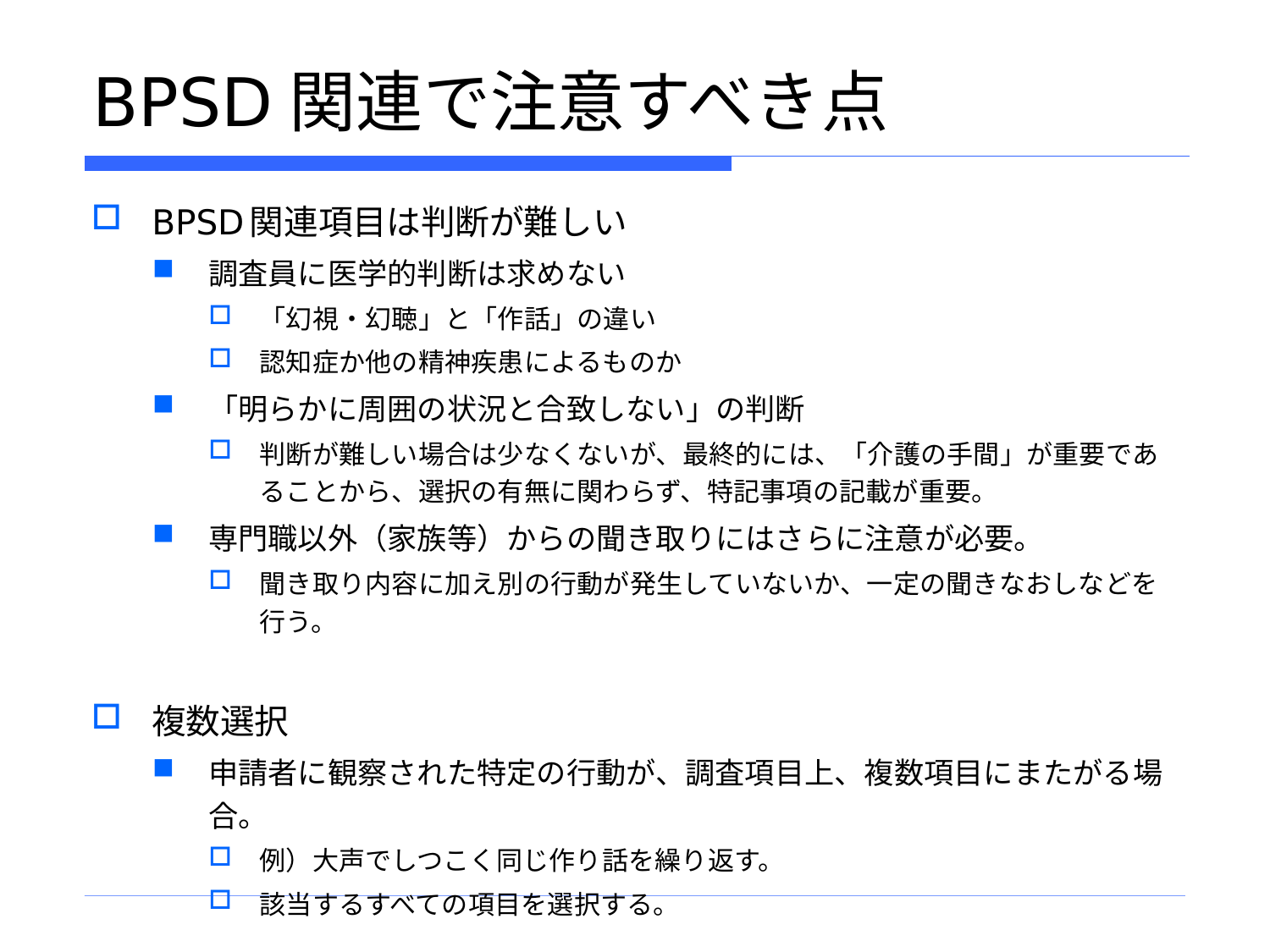

# BPSD関連で注意すべき点
BPSD関連項目は判断が難しい
調査員に医学的判断は求めない
「幻視・幻聴」と「作話」の違い
認知症か他の精神疾患によるものか
「明らかに周囲の状況と合致しない」の判断
判断が難しい場合は少なくないが、最終的には、「介護の手間」が重要であることから、選択の有無に関わらず、特記事項の記載が重要。
専門職以外（家族等）からの聞き取りにはさらに注意が必要。
聞き取り内容に加え別の行動が発生していないか、一定の聞きなおしなどを行う。

複数選択
申請者に観察された特定の行動が、調査項目上、複数項目にまたがる場合。
例）大声でしつこく同じ作り話を繰り返す。
該当するすべての項目を選択する。